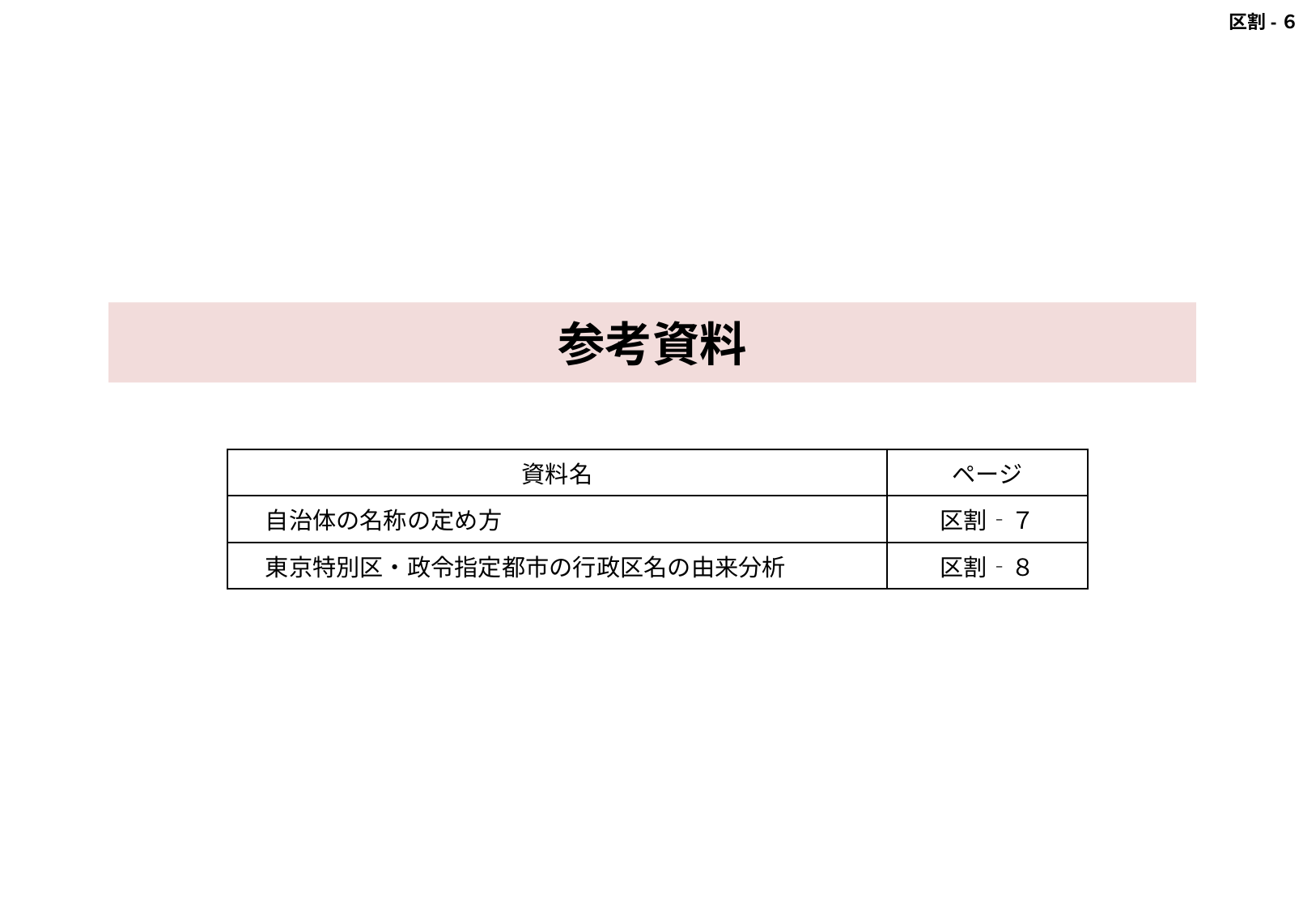

区割-６
参考資料
| 資料名 | ページ |
| --- | --- |
| 自治体の名称の定め方 | 区割‐７ |
| 東京特別区・政令指定都市の行政区名の由来分析 | 区割‐８ |